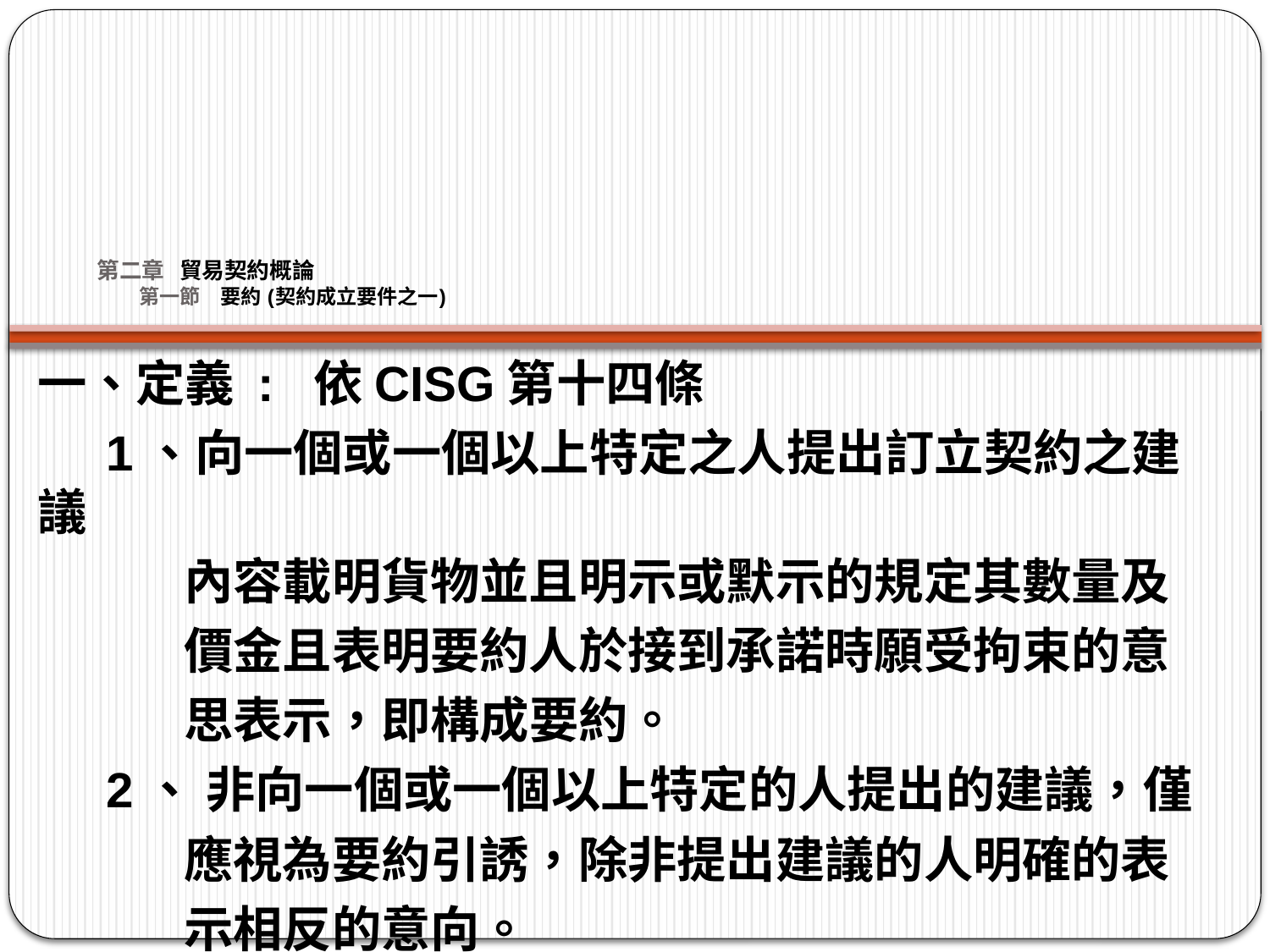

# 第二章   貿易契約概論 第一節　要約 (契約成立要件之一)
一、定義 :  依CISG第十四條
     1、向一個或一個以上特定之人提出訂立契約之建議
            內容載明貨物並且明示或默示的規定其數量及
            價金且表明要約人於接到承諾時願受拘束的意
            思表示，即構成要約。
     2、 非向一個或一個以上特定的人提出的建議，僅
            應視為要約引誘，除非提出建議的人明確的表
            示相反的意向。